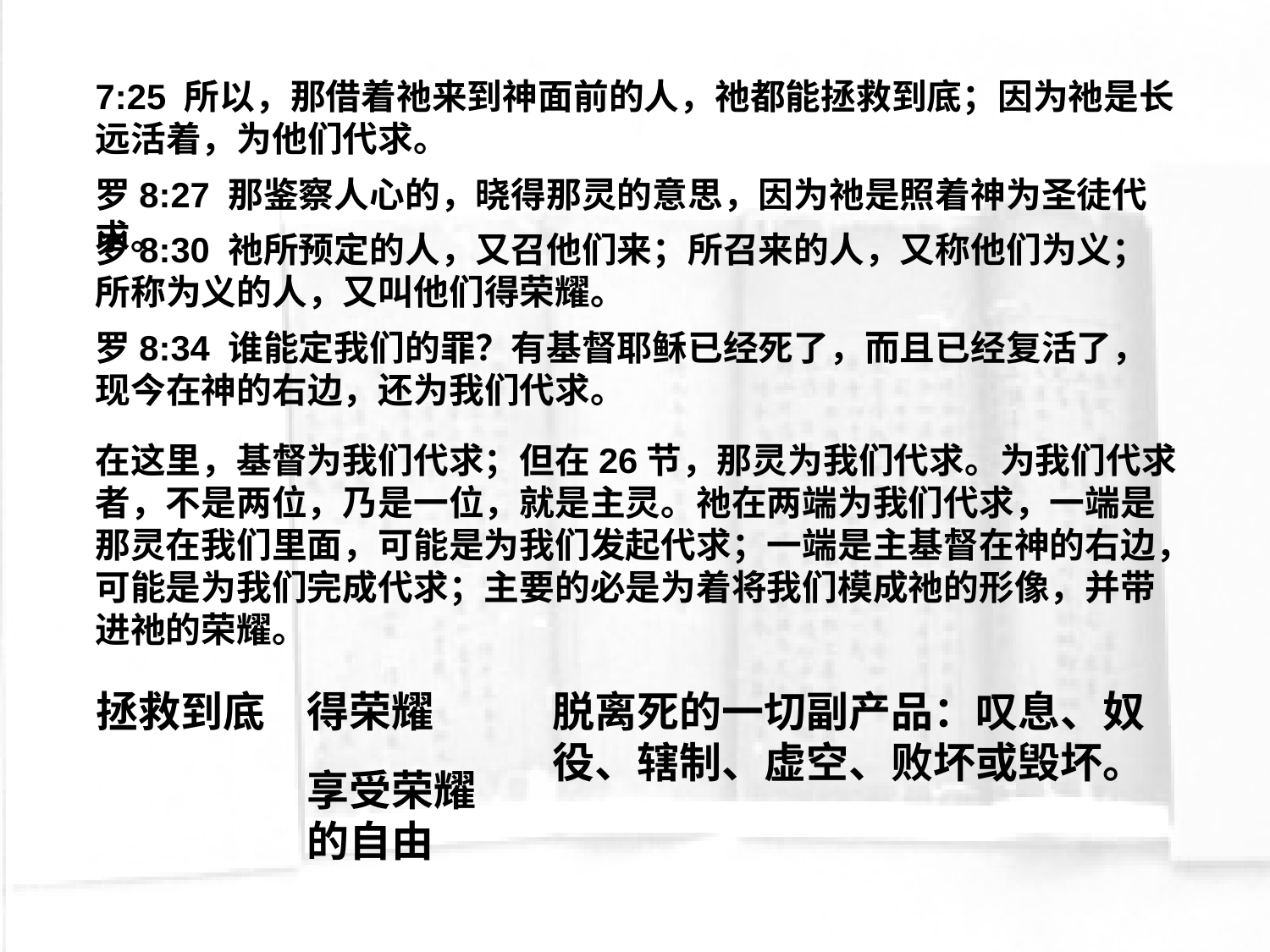

7:25 所以，那借着祂来到神面前的人，祂都能拯救到底；因为祂是长远活着，为他们代求。
罗8:27 那鉴察人心的，晓得那灵的意思，因为祂是照着神为圣徒代求。
罗8:30 祂所预定的人，又召他们来；所召来的人，又称他们为义；所称为义的人，又叫他们得荣耀。
罗8:34 谁能定我们的罪？有基督耶稣已经死了，而且已经复活了，现今在神的右边，还为我们代求。
在这里，基督为我们代求；但在26节，那灵为我们代求。为我们代求者，不是两位，乃是一位，就是主灵。祂在两端为我们代求，一端是那灵在我们里面，可能是为我们发起代求；一端是主基督在神的右边，可能是为我们完成代求；主要的必是为着将我们模成祂的形像，并带进祂的荣耀。
拯救到底
得荣耀
脱离死的一切副产品：叹息、奴役、辖制、虚空、败坏或毁坏。
享受荣耀的自由